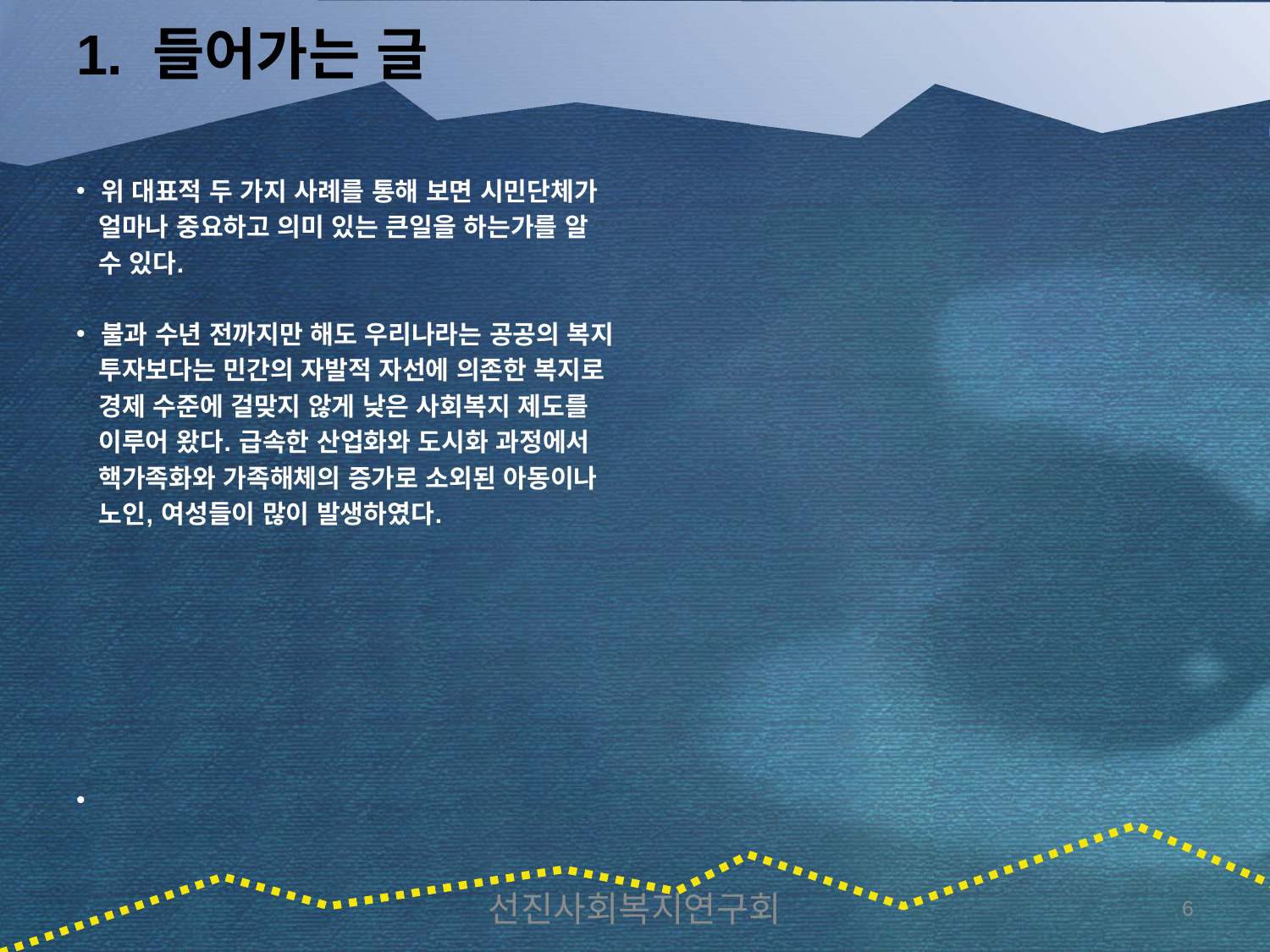

# 1. 들어가는 글

위 대표적 두 가지 사례를 통해 보면 시민단체가
   얼마나 중요하고 의미 있는 큰일을 하는가를 알
   수 있다.

불과 수년 전까지만 해도 우리나라는 공공의 복지
   투자보다는 민간의 자발적 자선에 의존한 복지로
   경제 수준에 걸맞지 않게 낮은 사회복지 제도를
   이루어 왔다. 급속한 산업화와 도시화 과정에서
   핵가족화와 가족해체의 증가로 소외된 아동이나
   노인, 여성들이 많이 발생하였다.

선진사회복지연구회
6